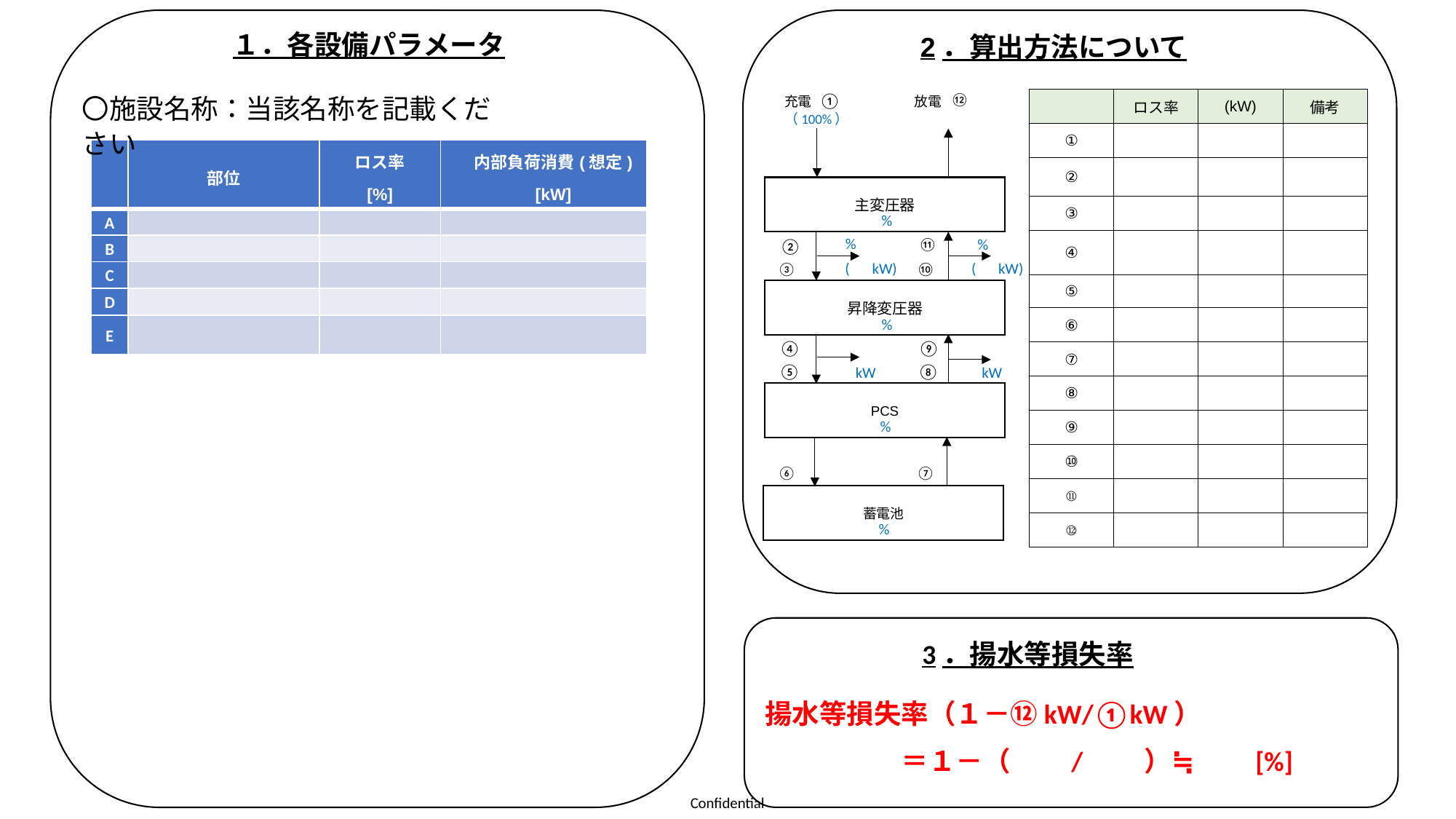

１．各設備パラメータ
2．算出方法について
〇施設名称：当該名称を記載ください
①
⑫
充電（100%）
放電
主変圧器
%
%
②
⑪
%
(　kW)
(　kW)
③
⑩
昇降変圧器
%
④
⑨
⑤
⑧
kW
kW
PCS
%
⑥
⑦
蓄電池
%
|  | ロス率 | (kW) | 備考 |
| --- | --- | --- | --- |
| ① |  |  |  |
| ② |  |  |  |
| ③ |  |  |  |
| ④ |  |  |  |
| ⑤ |  |  |  |
| ⑥ |  |  |  |
| ⑦ |  |  |  |
| ⑧ |  |  |  |
| ⑨ |  |  |  |
| ⑩ |  |  |  |
| ⑪ |  |  |  |
| ⑫ |  |  |  |
|  | 部位 | ロス率 [%] | 内部負荷消費(想定) [kW] |
| --- | --- | --- | --- |
| A |  |  |  |
| B |  |  |  |
| C |  |  |  |
| D |  |  |  |
| E |  |  |  |

3．揚水等損失率
揚水等損失率（１－⑫kW/①kW）
　　　　　＝１－（　　/　　）≒　　[%]